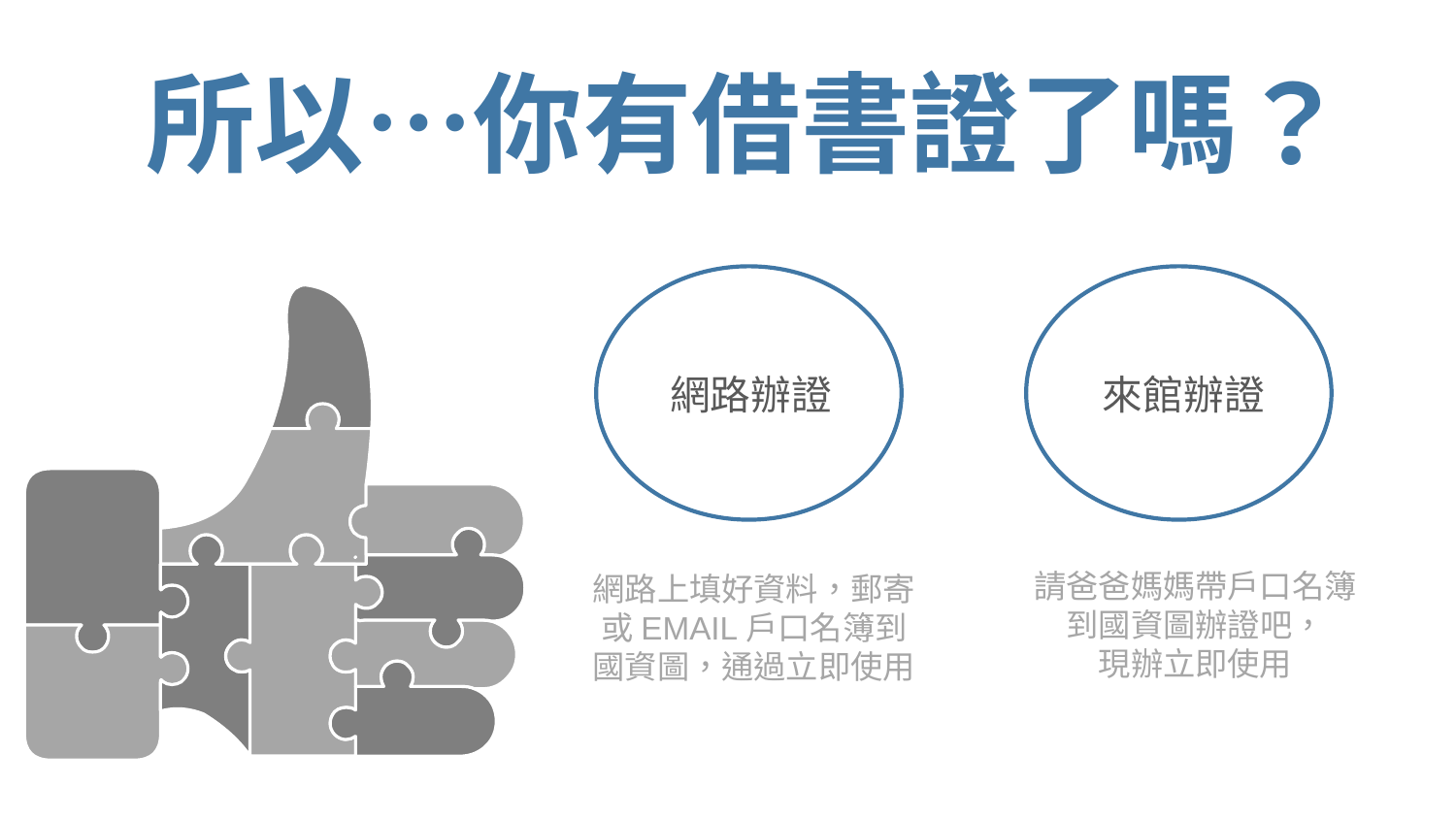

所以…你有借書證了嗎？

網路辦證
來館辦證

網路上填好資料，郵寄或EMAIL戶口名簿到國資圖，通過立即使用
請爸爸媽媽帶戶口名簿到國資圖辦證吧，
現辦立即使用